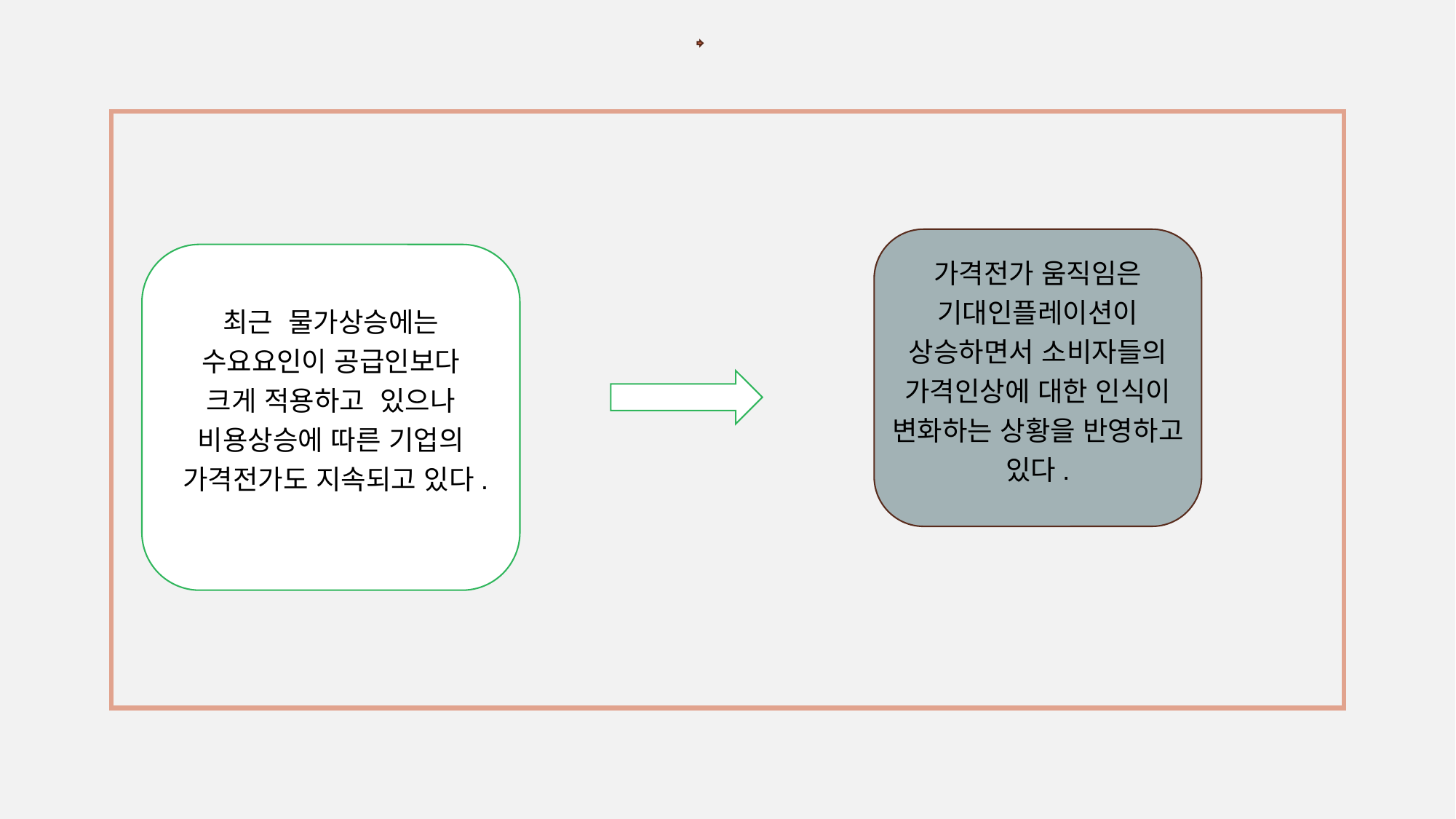

가격전가 움직임은 기대인플레이션이 상승하면서 소비자들의 가격인상에 대한 인식이 변화하는 상황을 반영하고 있다.
최근  물가상승에는 수요요인이 공급인보다 크게 적용하고  있으나 비용상승에 따른 기업의 가격전가도 지속되고 있다.